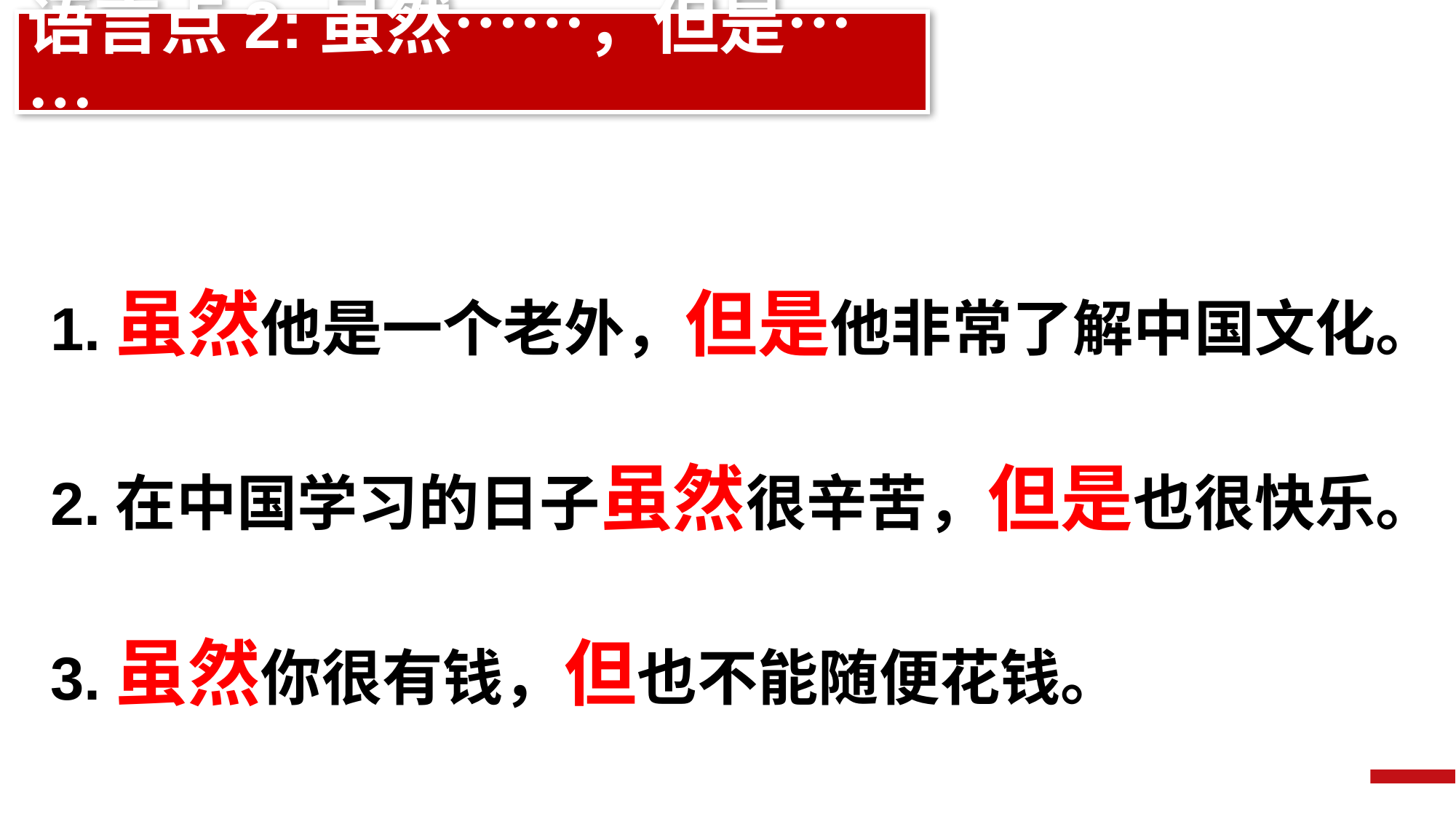

语言点2:虽然……，但是……
1.虽然他是一个老外，但是他非常了解中国文化。
2.在中国学习的日子虽然很辛苦，但是也很快乐。
3.虽然你很有钱，但也不能随便花钱。